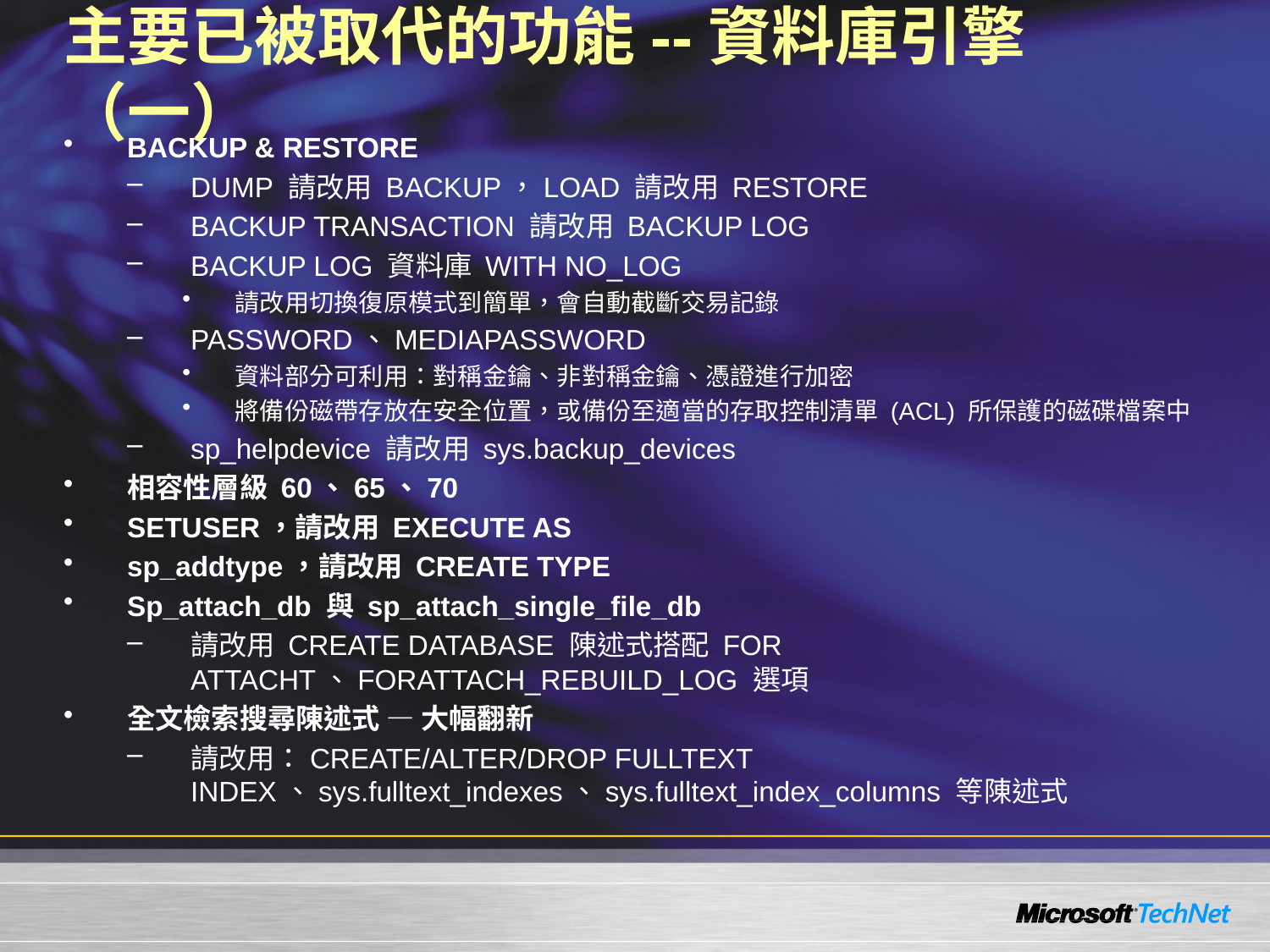

# 主要已被取代的功能--資料庫引擎（一）
BACKUP & RESTORE
DUMP 請改用 BACKUP，LOAD 請改用 RESTORE
BACKUP TRANSACTION 請改用 BACKUP LOG
BACKUP LOG 資料庫 WITH NO_LOG
請改用切換復原模式到簡單，會自動截斷交易記錄
PASSWORD、MEDIAPASSWORD
資料部分可利用：對稱金鑰、非對稱金鑰、憑證進行加密
將備份磁帶存放在安全位置，或備份至適當的存取控制清單 (ACL) 所保護的磁碟檔案中
sp_helpdevice 請改用 sys.backup_devices
相容性層級 60、65、70
SETUSER，請改用 EXECUTE AS
sp_addtype，請改用 CREATE TYPE
Sp_attach_db 與 sp_attach_single_file_db
請改用 CREATE DATABASE 陳述式搭配 FOR ATTACHT、FORATTACH_REBUILD_LOG 選項
全文檢索搜尋陳述式 — 大幅翻新
請改用：CREATE/ALTER/DROP FULLTEXT INDEX、sys.fulltext_indexes、sys.fulltext_index_columns 等陳述式